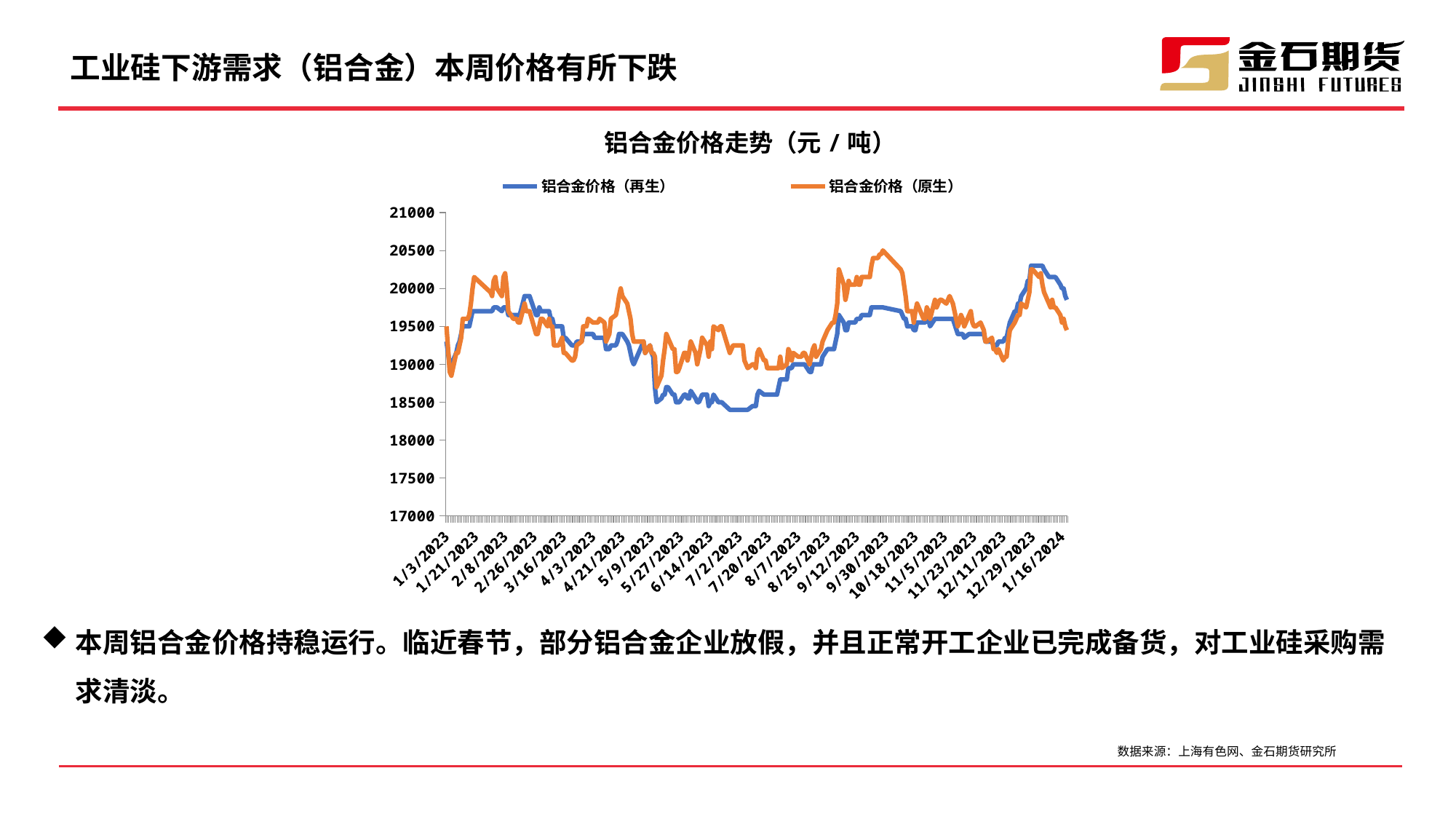

# 工业硅下游需求（铝合金）本周价格有所下跌
铝合金价格走势（元/吨）

### Chart

| Category | 铝合金价格（再生） | 铝合金价格（原生） |
|---|---|---|
| 45310 | 19850.0 | 19450.0 |
| 45309 | 19900.0 | 19500.0 |
| 45308 | 20000.0 | 19600.0 |
| 45307 | 20000.0 | 19550.0 |
| 45306 | 20050.0 | 19650.0 |
| 45303 | 20150.0 | 19750.0 |
| 45302 | 20150.0 | 19750.0 |
| 45301 | 20150.0 | 19850.0 |
| 45300 | 20150.0 | 19750.0 |
| 45299 | 20150.0 | 19800.0 |
| 45296 | 20250.0 | 19950.0 |
| 45295 | 20300.0 | 20050.0 |
| 45294 | 20300.0 | 20200.0 |
| 45293 | 20300.0 | 20150.0 |
| 45289 | 20300.0 | 20250.0 |
| 45288 | 20300.0 | 20250.0 |
| 45287 | 20100.0 | 19950.0 |
| 45286 | 20100.0 | 19850.0 |
| 45285 | 20000.0 | 19750.0 |
| 45282 | 19900.0 | 19800.0 |
| 45281 | 19800.0 | 19650.0 |
| 45280 | 19800.0 | 19650.0 |
| 45279 | 19700.0 | 19600.0 |
| 45278 | 19700.0 | 19550.0 |
| 45275 | 19550.0 | 19450.0 |
| 45274 | 19450.0 | 19300.0 |
| 45273 | 19350.0 | 19100.0 |
| 45272 | 19350.0 | 19100.0 |
| 45271 | 19300.0 | 19050.0 |
| 45268 | 19300.0 | 19200.0 |
| 45267 | 19250.0 | 19150.0 |
| 45266 | 19250.0 | 19200.0 |
| 45265 | 19250.0 | 19200.0 |
| 45264 | 19300.0 | 19350.0 |
| 45261 | 19300.0 | 19300.0 |
| 45260 | 19300.0 | 19300.0 |
| 45259 | 19400.0 | 19450.0 |
| 45258 | 19400.0 | 19500.0 |
| 45257 | 19400.0 | 19550.0 |
| 45254 | 19400.0 | 19500.0 |
| 45253 | 19400.0 | 19500.0 |
| 45252 | 19400.0 | 19550.0 |
| 45251 | 19400.0 | 19700.0 |
| 45250 | 19400.0 | 19650.0 |
| 45247 | 19350.0 | 19500.0 |
| 45246 | 19400.0 | 19600.0 |
| 45245 | 19400.0 | 19650.0 |
| 45244 | 19400.0 | 19550.0 |
| 45243 | 19400.0 | 19500.0 |
| 45240 | 19600.0 | 19800.0 |
| 45239 | 19600.0 | 19850.0 |
| 45238 | 19600.0 | 19900.0 |
| 45237 | 19600.0 | 19850.0 |
| 45236 | 19600.0 | 19800.0 |
| 45233 | 19600.0 | 19850.0 |
| 45232 | 19600.0 | 19850.0 |
| 45231 | 19600.0 | 19800.0 |
| 45230 | 19600.0 | 19750.0 |
| 45229 | 19600.0 | 19850.0 |
| 45226 | 19500.0 | 19600.0 |
| 45225 | 19600.0 | 19700.0 |
| 45224 | 19600.0 | 19750.0 |
| 45223 | 19550.0 | 19600.0 |
| 45222 | 19550.0 | 19600.0 |
| 45219 | 19550.0 | 19750.0 |
| 45218 | 19550.0 | 19800.0 |
| 45217 | 19450.0 | 19700.0 |
| 45216 | 19450.0 | 19550.0 |
| 45215 | 19500.0 | 19700.0 |
| 45212 | 19500.0 | 19700.0 |
| 45211 | 19600.0 | 19900.0 |
| 45210 | 19600.0 | 20050.0 |
| 45209 | 19650.0 | 20200.0 |
| 45208 | 19700.0 | 20250.0 |
| 45197 | 19750.0 | 20500.0 |
| 45196 | 19750.0 | 20450.0 |
| 45195 | 19750.0 | 20450.0 |
| 45194 | 19750.0 | 20400.0 |
| 45191 | 19750.0 | 20400.0 |
| 45190 | 19750.0 | 20300.0 |
| 45189 | 19650.0 | 20150.0 |
| 45188 | 19650.0 | 20150.0 |
| 45187 | 19650.0 | 20150.0 |
| 45184 | 19650.0 | 20150.0 |
| 45183 | 19600.0 | 20050.0 |
| 45182 | 19600.0 | 20050.0 |
| 45181 | 19600.0 | 20150.0 |
| 45180 | 19550.0 | 20050.0 |
| 45177 | 19550.0 | 20050.0 |
| 45176 | 19550.0 | 20100.0 |
| 45175 | 19450.0 | 19950.0 |
| 45174 | 19450.0 | 19850.0 |
| 45173 | 19550.0 | 20050.0 |
| 45170 | 19650.0 | 20250.0 |
| 45169 | 19400.0 | 19800.0 |
| 45168 | 19300.0 | 19650.0 |
| 45167 | 19200.0 | 19550.0 |
| 45166 | 19200.0 | 19550.0 |
| 45163 | 19200.0 | 19450.0 |
| 45160 | 19100.0 | 19300.0 |
| 45159 | 19000.0 | 19200.0 |
| 45156 | 19000.0 | 19100.0 |
| 45155 | 19000.0 | 19250.0 |
| 45154 | 19000.0 | 19200.0 |
| 45153 | 18900.0 | 19100.0 |
| 45152 | 18900.0 | 19000.0 |
| 45149 | 19000.0 | 19150.0 |
| 45148 | 19000.0 | 19150.0 |
| 45147 | 19000.0 | 19100.0 |
| 45146 | 19000.0 | 19100.0 |
| 45145 | 19000.0 | 19100.0 |
| 45142 | 19000.0 | 19150.0 |
| 45141 | 18950.0 | 19050.0 |
| 45140 | 18950.0 | 19150.0 |
| 45139 | 18950.0 | 19200.0 |
| 45138 | 18800.0 | 19000.0 |
| 45135 | 18800.0 | 18950.0 |
| 45134 | 18800.0 | 19100.0 |
| 45133 | 18700.0 | 18950.0 |
| 45132 | 18600.0 | 18950.0 |
| 45131 | 18600.0 | 18950.0 |
| 45128 | 18600.0 | 18950.0 |
| 45127 | 18600.0 | 18950.0 |
| 45126 | 18600.0 | 18950.0 |
| 45125 | 18600.0 | 19050.0 |
| 45124 | 18600.0 | 19050.0 |
| 45121 | 18650.0 | 19200.0 |
| 45120 | 18600.0 | 19150.0 |
| 45119 | 18450.0 | 18950.0 |
| 45118 | 18450.0 | 19000.0 |
| 45117 | 18450.0 | 19000.0 |
| 45114 | 18400.0 | 18950.0 |
| 45113 | 18400.0 | 19000.0 |
| 45112 | 18400.0 | 19050.0 |
| 45111 | 18400.0 | 19250.0 |
| 45110 | 18400.0 | 19250.0 |
| 45107 | 18400.0 | 19250.0 |
| 45106 | 18400.0 | 19250.0 |
| 45105 | 18400.0 | 19250.0 |
| 45104 | 18400.0 | 19200.0 |
| 45103 | 18400.0 | 19150.0 |
| 45098 | 18500.0 | 19500.0 |
| 45097 | 18500.0 | 19500.0 |
| 45096 | 18500.0 | 19450.0 |
| 45093 | 18600.0 | 19500.0 |
| 45092 | 18500.0 | 19200.0 |
| 45091 | 18500.0 | 19300.0 |
| 45090 | 18450.0 | 19100.0 |
| 45089 | 18600.0 | 19250.0 |
| 45086 | 18600.0 | 19350.0 |
| 45085 | 18550.0 | 19200.0 |
| 45084 | 18500.0 | 19100.0 |
| 45083 | 18500.0 | 19000.0 |
| 45082 | 18550.0 | 19150.0 |
| 45079 | 18650.0 | 19300.0 |
| 45078 | 18550.0 | 19150.0 |
| 45077 | 18550.0 | 19050.0 |
| 45076 | 18600.0 | 19150.0 |
| 45075 | 18600.0 | 19150.0 |
| 45072 | 18500.0 | 18950.0 |
| 45071 | 18500.0 | 18900.0 |
| 45070 | 18500.0 | 18900.0 |
| 45069 | 18600.0 | 19200.0 |
| 45068 | 18600.0 | 19200.0 |
| 45065 | 18700.0 | 19350.0 |
| 45064 | 18700.0 | 19400.0 |
| 45063 | 18600.0 | 19200.0 |
| 45062 | 18600.0 | 19050.0 |
| 45061 | 18550.0 | 18850.0 |
| 45058 | 18500.0 | 18700.0 |
| 45057 | 18700.0 | 19100.0 |
| 45056 | 19100.0 | 19150.0 |
| 45055 | 19150.0 | 19150.0 |
| 45054 | 19250.0 | 19250.0 |
| 45051 | 19150.0 | 19150.0 |
| 45050 | 19300.0 | 19300.0 |
| 45044 | 19000.0 | 19300.0 |
| 45043 | 19050.0 | 19400.0 |
| 45042 | 19150.0 | 19600.0 |
| 45041 | 19250.0 | 19700.0 |
| 45040 | 19300.0 | 19800.0 |
| 45037 | 19400.0 | 19900.0 |
| 45036 | 19400.0 | 20000.0 |
| 45035 | 19400.0 | 19900.0 |
| 45034 | 19300.0 | 19750.0 |
| 45033 | 19250.0 | 19650.0 |
| 45030 | 19250.0 | 19600.0 |
| 45029 | 19200.0 | 19400.0 |
| 45028 | 19200.0 | 19350.0 |
| 45027 | 19200.0 | 19300.0 |
| 45026 | 19350.0 | 19550.0 |
| 45023 | 19350.0 | 19600.0 |
| 45022 | 19350.0 | 19550.0 |
| 45020 | 19350.0 | 19550.0 |
| 45019 | 19400.0 | 19550.0 |
| 45016 | 19400.0 | 19600.0 |
| 45015 | 19400.0 | 19500.0 |
| 45014 | 19400.0 | 19500.0 |
| 45013 | 19400.0 | 19500.0 |
| 45012 | 19300.0 | 19300.0 |
| 45009 | 19300.0 | 19250.0 |
| 45008 | 19250.0 | 19100.0 |
| 45007 | 19250.0 | 19050.0 |
| 45006 | 19250.0 | 19050.0 |
| 45002 | 19350.0 | 19150.0 |
| 45001 | 19350.0 | 19150.0 |
| 45000 | 19500.0 | 19350.0 |
| 44999 | 19500.0 | 19300.0 |
| 44998 | 19500.0 | 19250.0 |
| 44995 | 19500.0 | 19250.0 |
| 44994 | 19600.0 | 19500.0 |
| 44993 | 19600.0 | 19500.0 |
| 44992 | 19700.0 | 19600.0 |
| 44991 | 19700.0 | 19500.0 |
| 44988 | 19700.0 | 19600.0 |
| 44987 | 19700.0 | 19600.0 |
| 44986 | 19750.0 | 19500.0 |
| 44985 | 19650.0 | 19400.0 |
| 44984 | 19650.0 | 19400.0 |
| 44980 | 19900.0 | 19700.0 |
| 44979 | 19900.0 | 19700.0 |
| 44978 | 19900.0 | 19700.0 |
| 44977 | 19900.0 | 19800.0 |
| 44974 | 19650.0 | 19550.0 |
| 44973 | 19650.0 | 19550.0 |
| 44972 | 19650.0 | 19600.0 |
| 44971 | 19650.0 | 19600.0 |
| 44970 | 19650.0 | 19600.0 |
| 44967 | 19650.0 | 19700.0 |
| 44966 | 19750.0 | 20000.0 |
| 44965 | 19750.0 | 20200.0 |
| 44964 | 19750.0 | 20150.0 |
| 44963 | 19700.0 | 19900.0 |
| 44960 | 19750.0 | 20000.0 |
| 44959 | 19750.0 | 20150.0 |
| 44958 | 19750.0 | 20100.0 |
| 44957 | 19700.0 | 19900.0 |
| 44956 | 19700.0 | 19950.0 |
| 44946 | 19700.0 | 20150.0 |
| 44945 | 19700.0 | 20000.0 |
| 44944 | 19600.0 | 19800.0 |
| 44943 | 19500.0 | 19650.0 |
| 44942 | 19500.0 | 19600.0 |
| 44939 | 19500.0 | 19600.0 |
| 44938 | 19400.0 | 19350.0 |
| 44937 | 19300.0 | 19250.0 |
| 44936 | 19250.0 | 19150.0 |
| 44935 | 19150.0 | 19150.0 |
| 44932 | 19000.0 | 18850.0 |
| 44931 | 19000.0 | 18900.0 |
| 44930 | 19150.0 | 19200.0 |
| 44929 | 19300.0 | 19500.0 |
本周铝合金价格持稳运行。临近春节，部分铝合金企业放假，并且正常开工企业已完成备货，对工业硅采购需求清淡。
数据来源：上海有色网、金石期货研究所